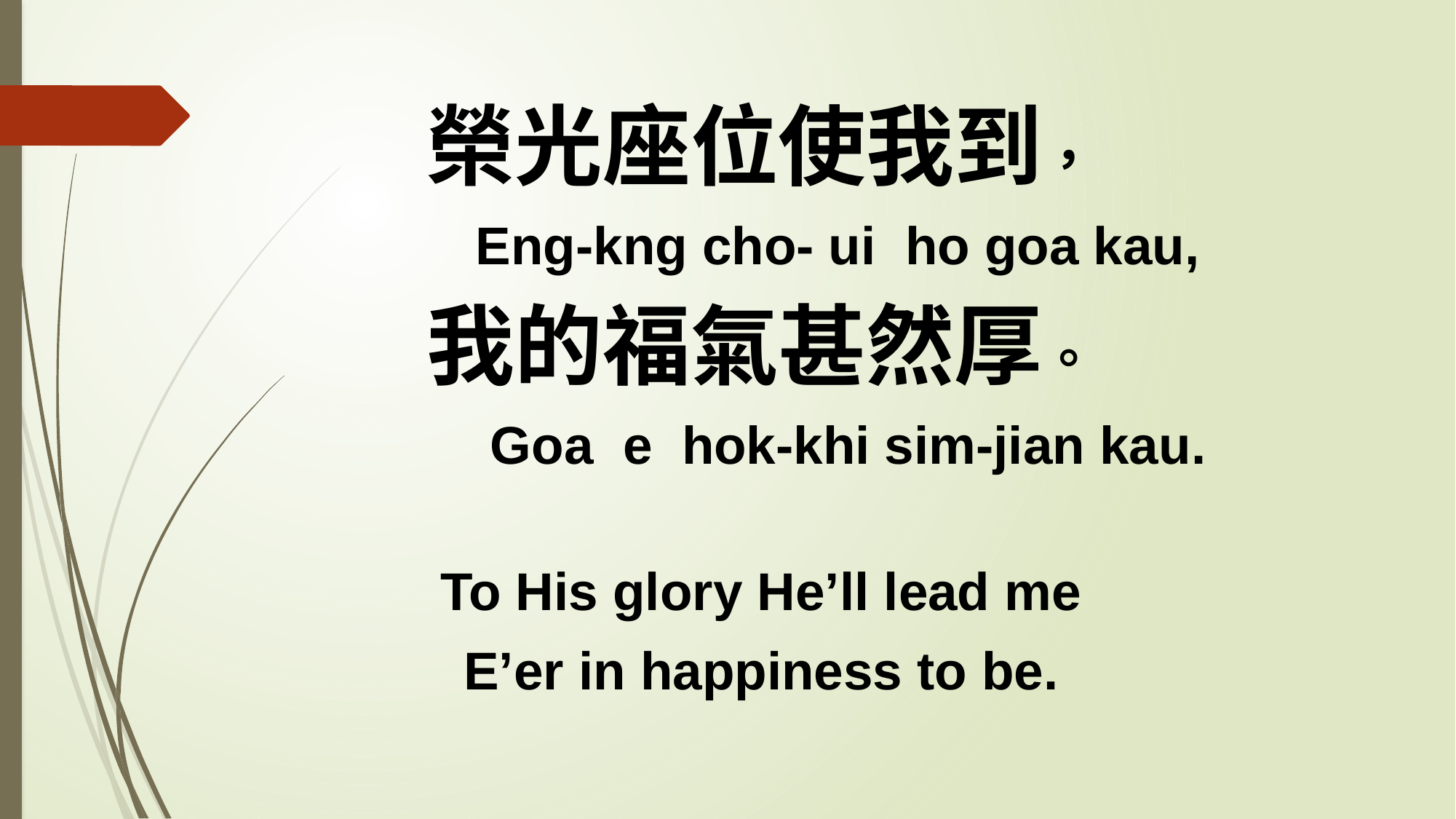

榮光座位使我到，
                Eng-kng cho- ui  ho goa kau,
我的福氣甚然厚。
                 Goa  e  hok-khi sim-jian kau.

To His glory He’ll lead me
E’er in happiness to be.